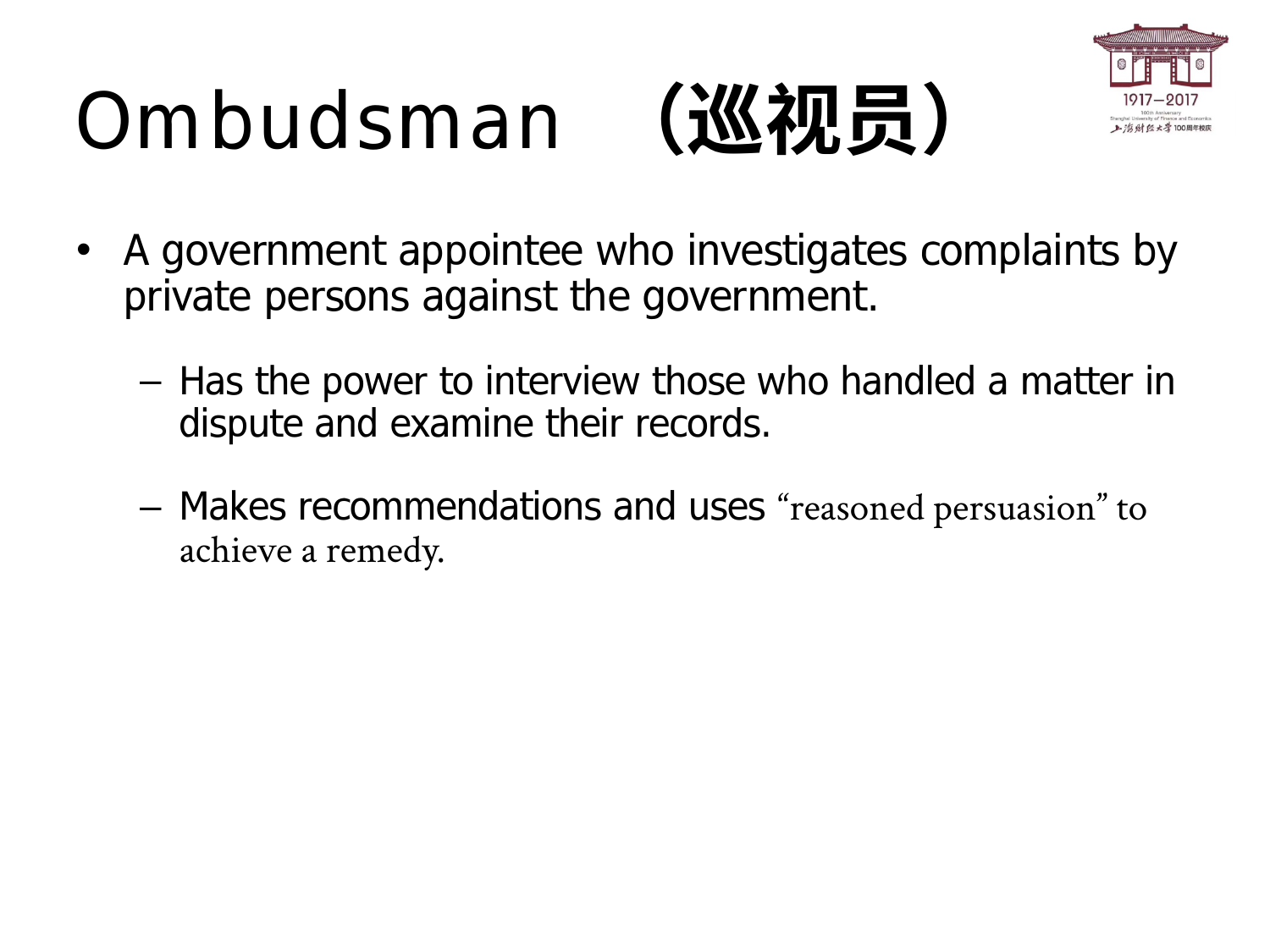

# Ombudsman （巡视员）
A government appointee who investigates complaints by private persons against the government.
Has the power to interview those who handled a matter in dispute and examine their records.
Makes recommendations and uses “reasoned persuasion” to achieve a remedy.